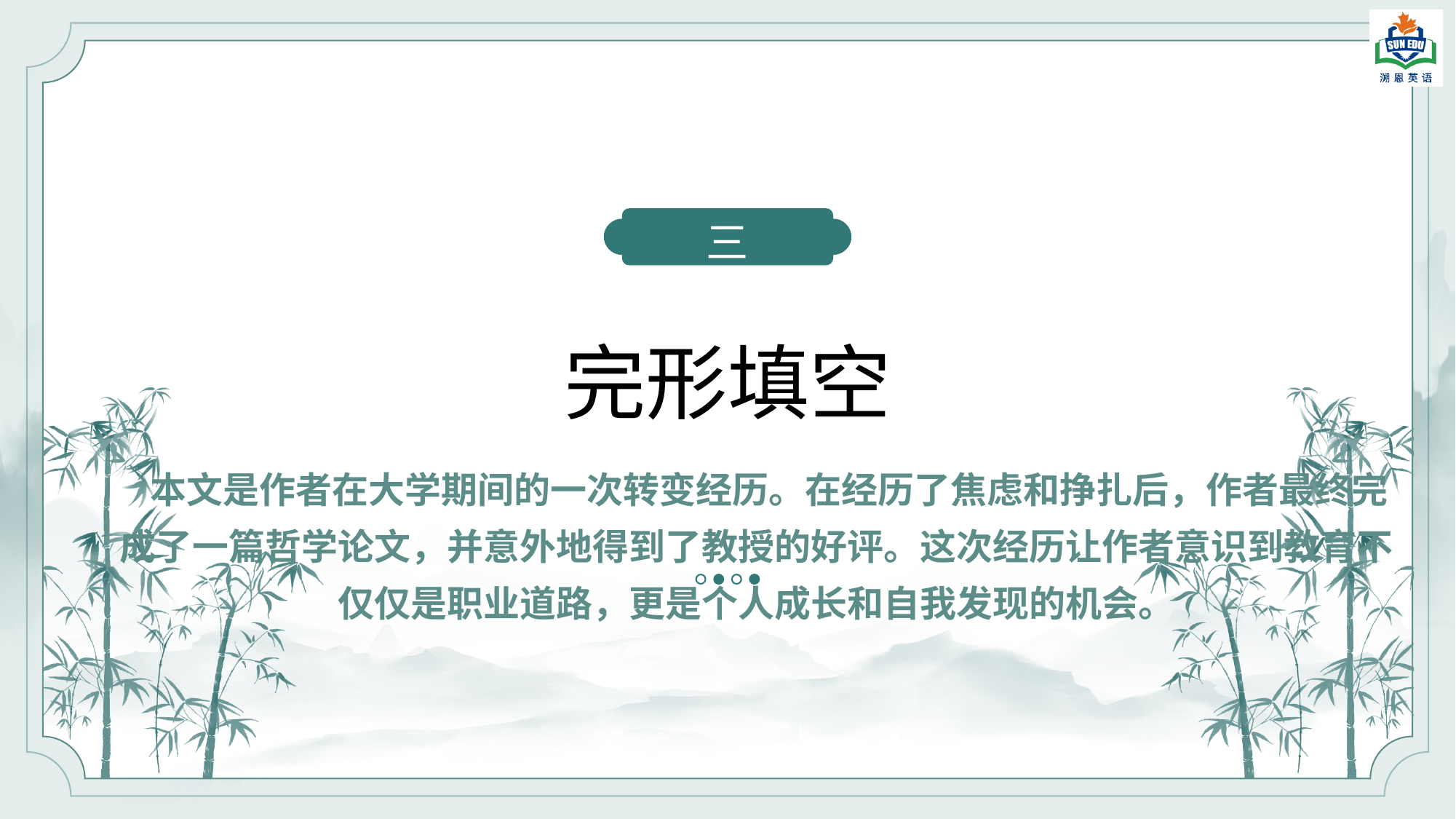

三
# 完形填空
  本文是作者在大学期间的一次转变经历。在经历了焦虑和挣扎后，作者最终完成了一篇哲学论文，并意外地得到了教授的好评。这次经历让作者意识到教育不仅仅是职业道路，更是个人成长和自我发现的机会。